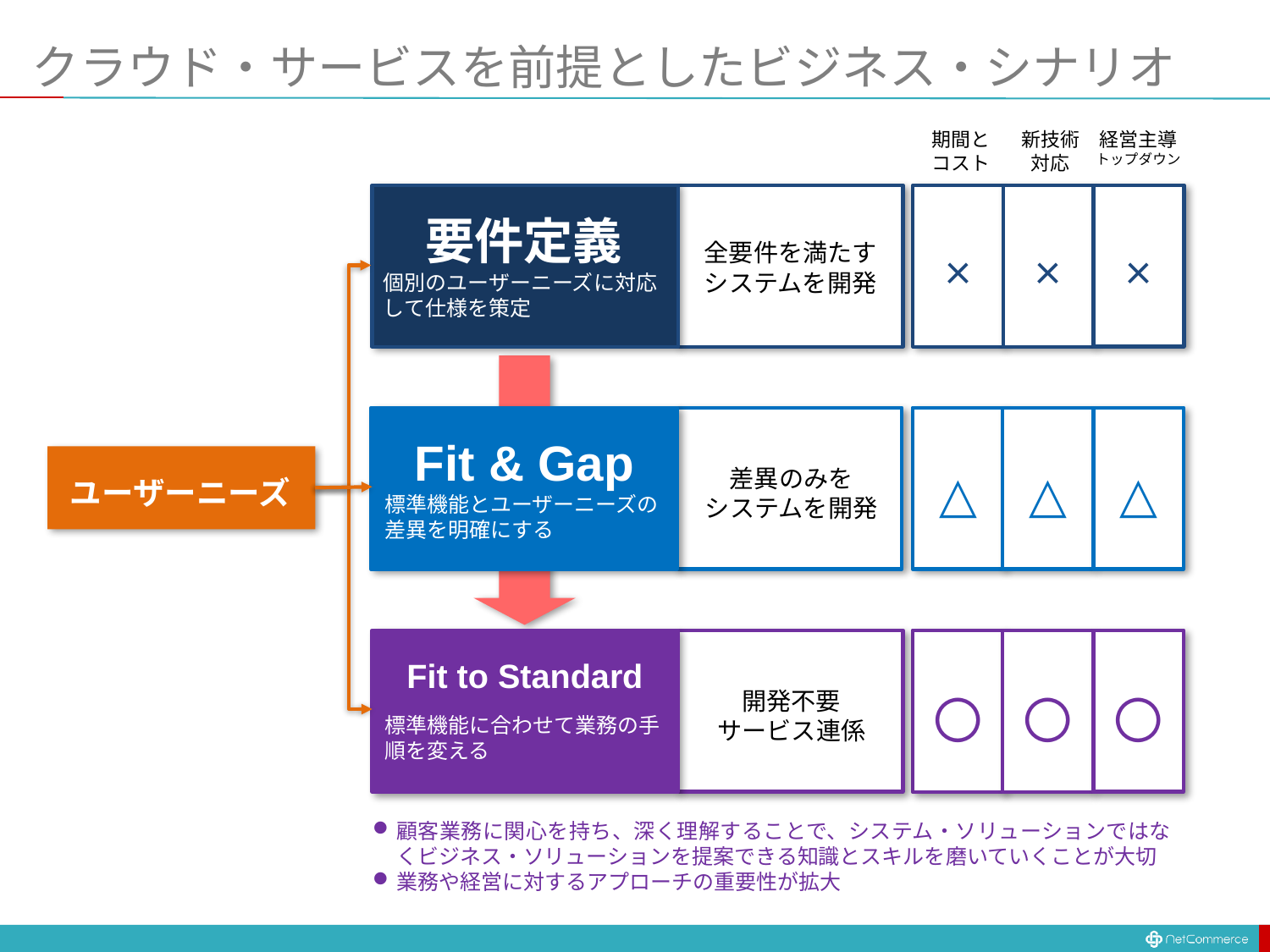

# クラウド・サービスを前提としたビジネス・シナリオ
新技術
対応
経営主導
トップダウン
期間と
コスト

要件定義
個別のユーザーニーズに対応して仕様を策定
全要件を満たす
システムを開発
×
×
×

Fit & Gap
標準機能とユーザーニーズの差異を明確にする

△
△
△
差異のみを
システムを開発
ユーザーニーズ

Fit to Standard

標準機能に合わせて業務の手順を変える
開発不要
サービス連係
〇
〇
〇
顧客業務に関心を持ち、深く理解することで、システム・ソリューションではなくビジネス・ソリューションを提案できる知識とスキルを磨いていくことが大切
業務や経営に対するアプローチの重要性が拡大